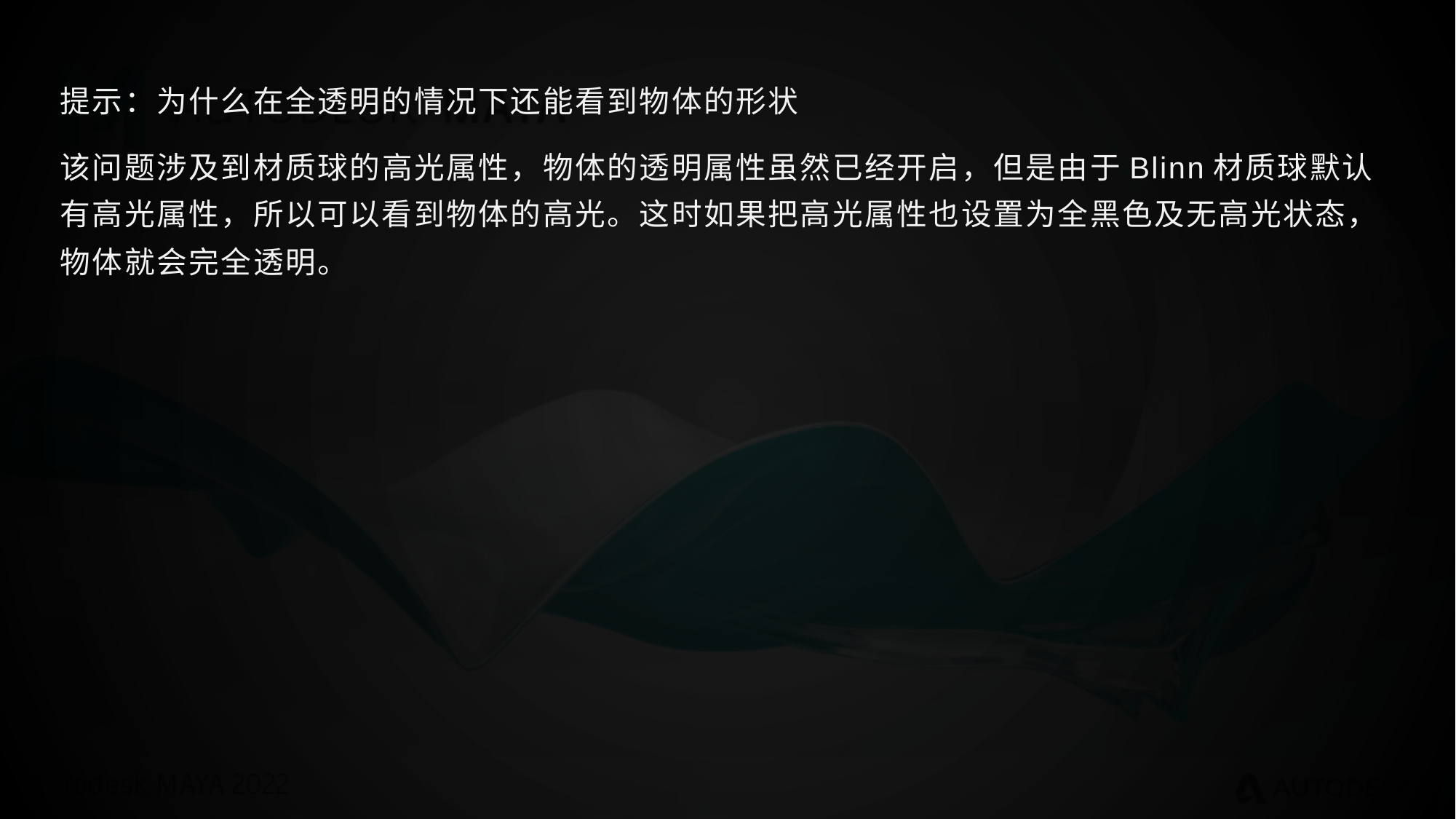

提示：为什么在全透明的情况下还能看到物体的形状
该问题涉及到材质球的高光属性，物体的透明属性虽然已经开启，但是由于Blinn材质球默认有高光属性，所以可以看到物体的高光。这时如果把高光属性也设置为全黑色及无高光状态，物体就会完全透明。